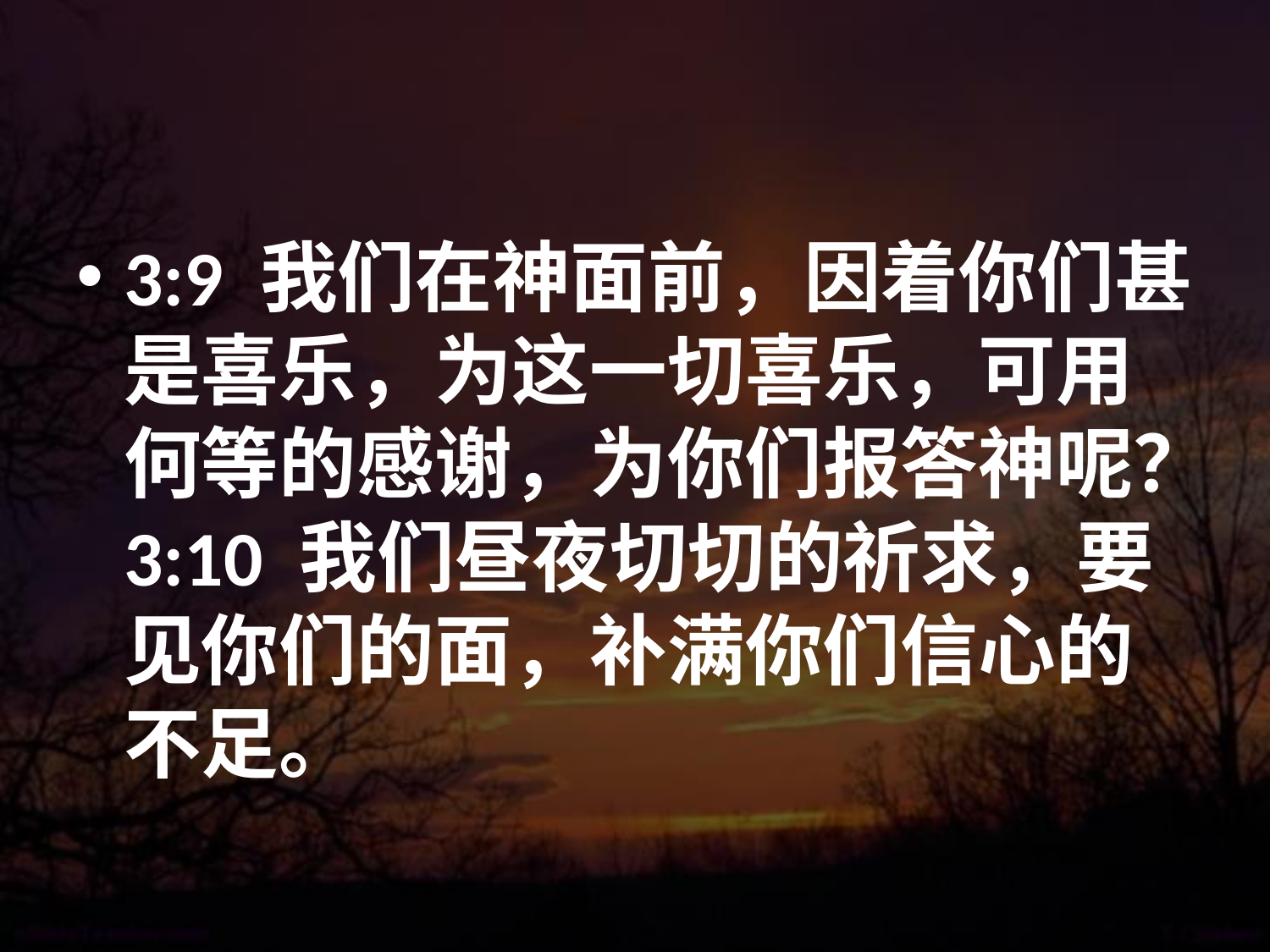

#
3:9 我们在神面前，因着你们甚是喜乐，为这一切喜乐，可用何等的感谢，为你们报答神呢？3:10 我们昼夜切切的祈求，要见你们的面，补满你们信心的不足。